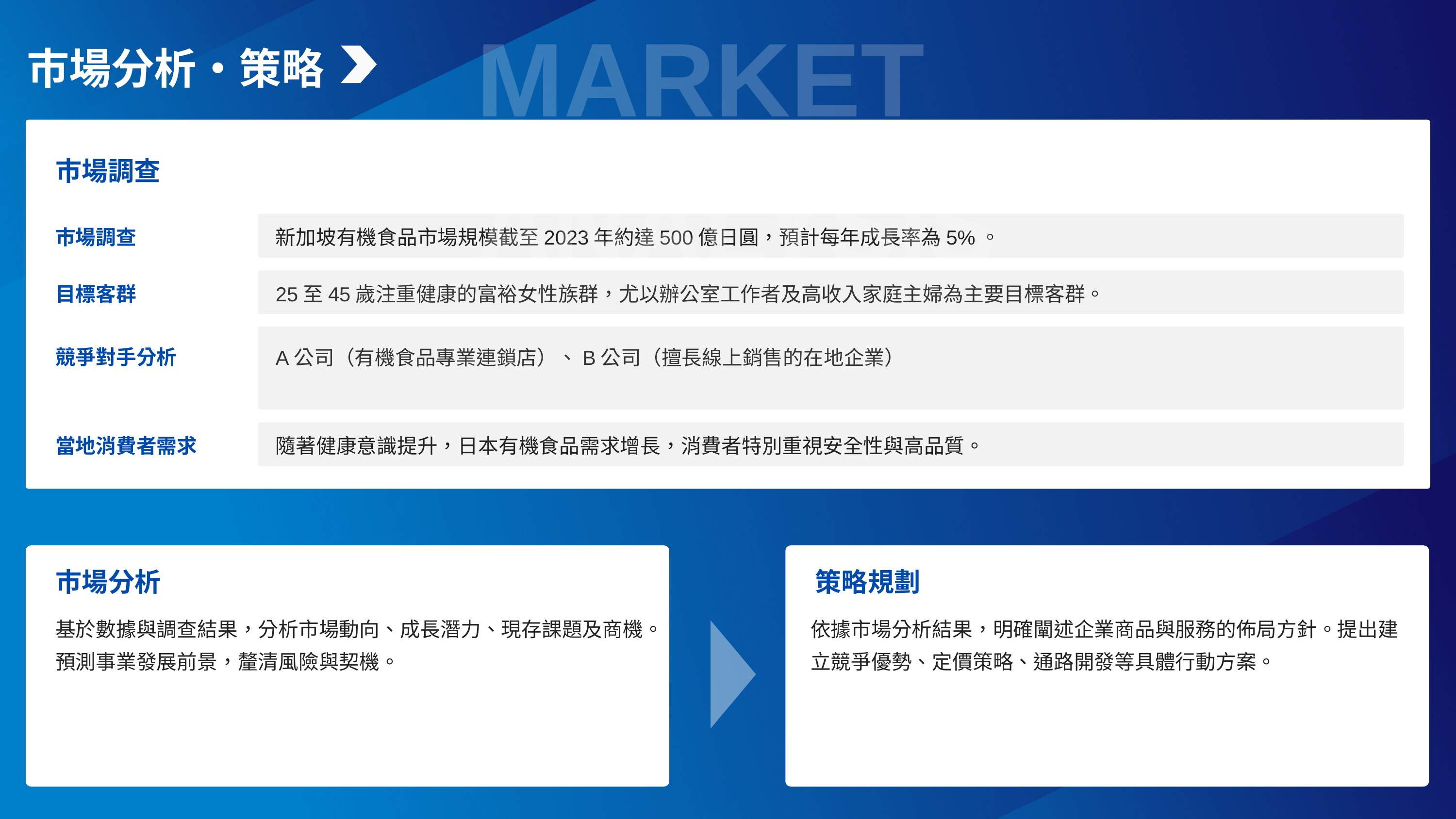

MARKET ANALYSIS
市場分析・策略

市場調查

市場調查
新加坡有機食品市場規模截至2023年約達500億日圓，預計每年成長率為5%。

目標客群
25至45歲注重健康的富裕女性族群，尤以辦公室工作者及高收入家庭主婦為主要目標客群。

競爭對手分析
A公司（有機食品專業連鎖店）、B公司（擅長線上銷售的在地企業）

當地消費者需求
隨著健康意識提升，日本有機食品需求增長，消費者特別重視安全性與高品質。

市場分析
策略規劃
基於數據與調查結果，分析市場動向、成長潛力、現存課題及商機。預測事業發展前景，釐清風險與契機。
依據市場分析結果，明確闡述企業商品與服務的佈局方針。提出建立競爭優勢、定價策略、通路開發等具體行動方案。